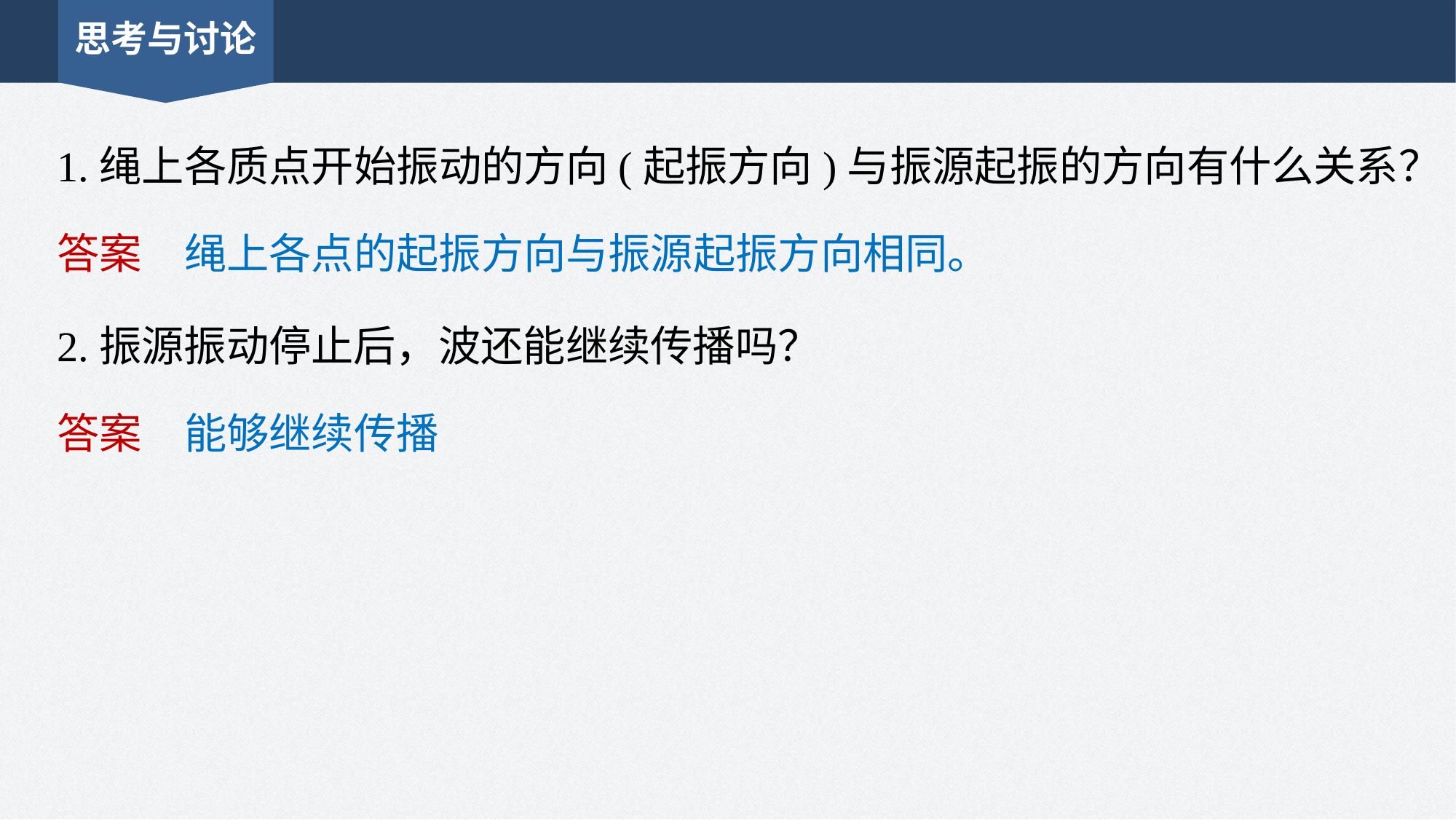

思考与讨论
1.绳上各质点开始振动的方向(起振方向)与振源起振的方向有什么关系？
答案　绳上各点的起振方向与振源起振方向相同。
2.振源振动停止后，波还能继续传播吗？
答案　能够继续传播